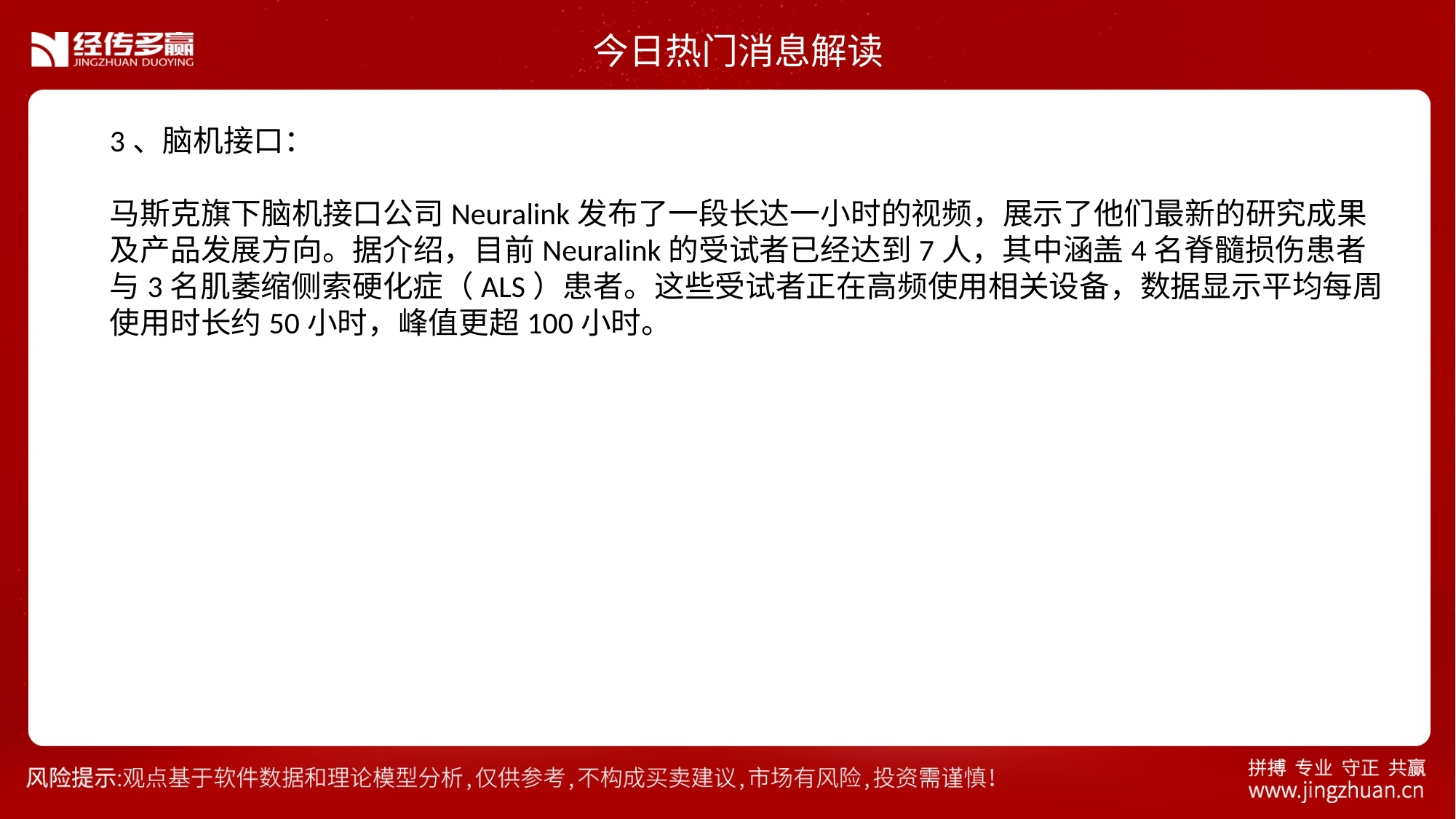

今日热门消息解读
3、脑机接口：

马斯克旗下脑机接口公司Neuralink发布了一段长达一小时的视频，展示了他们最新的研究成果及产品发展方向。据介绍，目前Neuralink的受试者已经达到7人，其中涵盖4名脊髓损伤患者与3名肌萎缩侧索硬化症（ALS）患者。这些受试者正在高频使用相关设备，数据显示平均每周使用时长约50小时，峰值更超100小时。